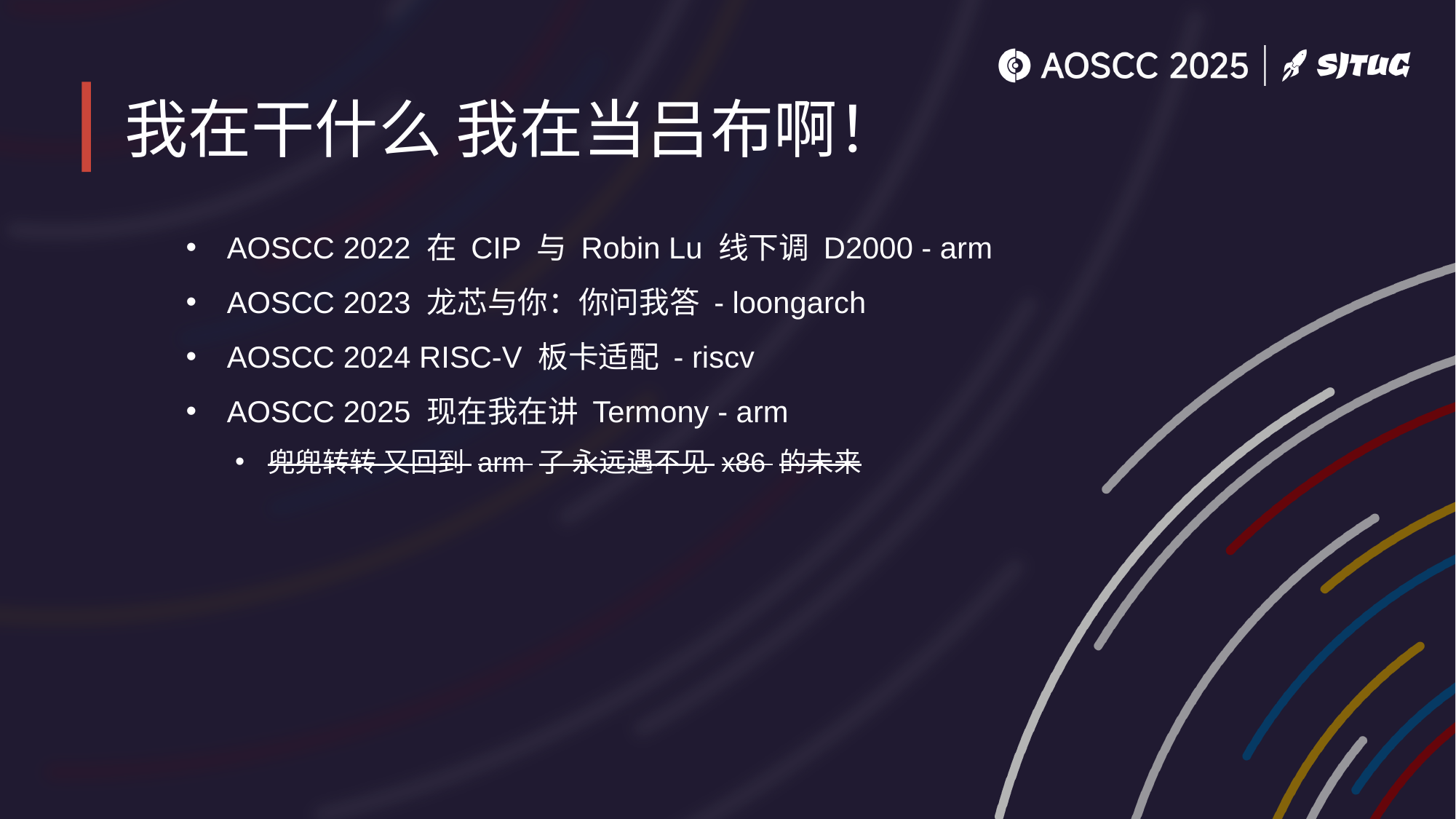

# 我在干什么 我在当吕布啊！
AOSCC 2022 在 CIP 与 Robin Lu 线下调 D2000 - arm
AOSCC 2023 龙芯与你：你问我答 - loongarch
AOSCC 2024 RISC-V 板卡适配 - riscv
AOSCC 2025 现在我在讲 Termony - arm
兜兜转转 又回到 arm 了 永远遇不见 x86 的未来